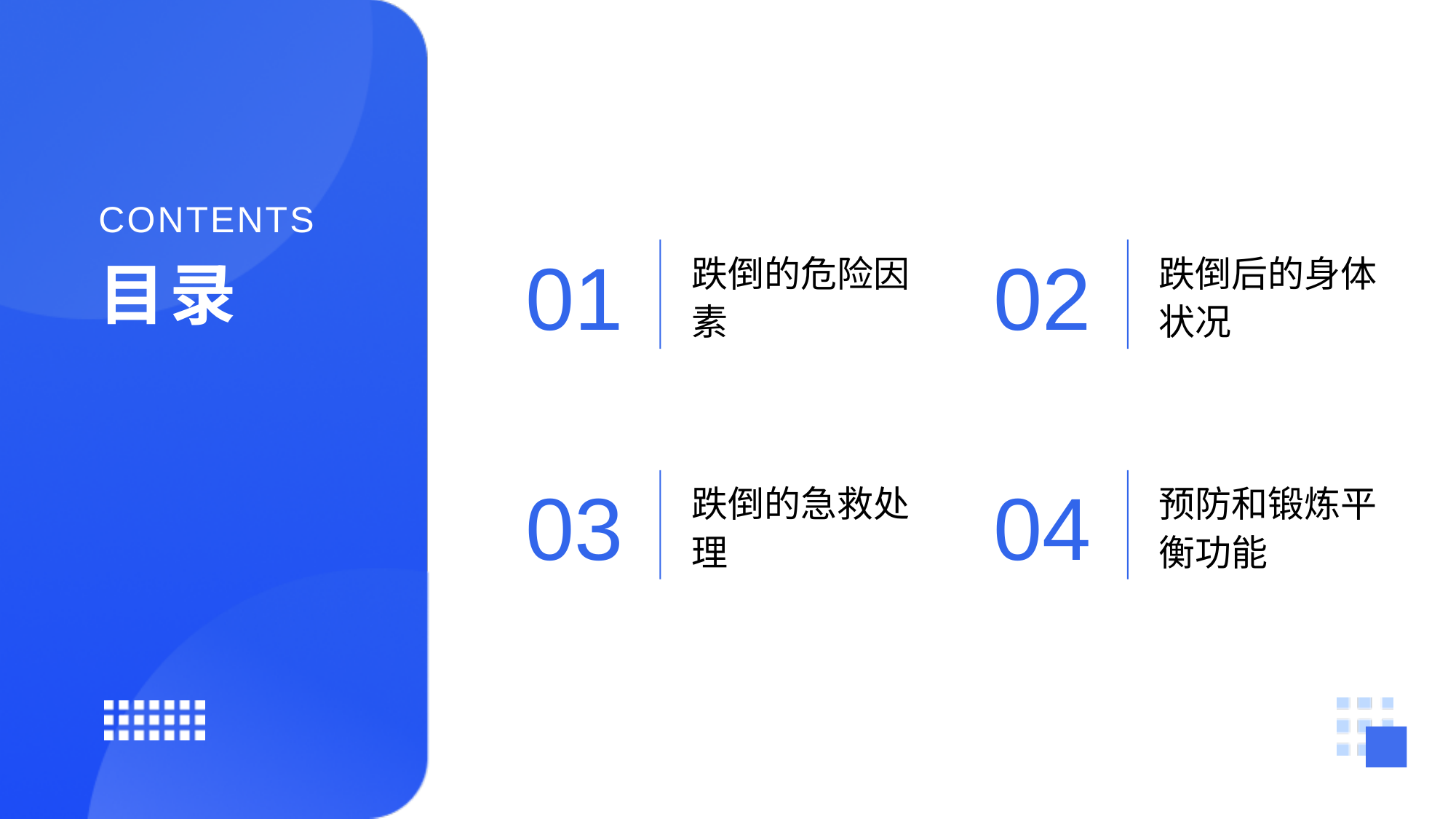

CONTENTS
01
02

跌倒的危险因素

跌倒后的身体状况
03
04

跌倒的急救处理

预防和锻炼平衡功能
目录